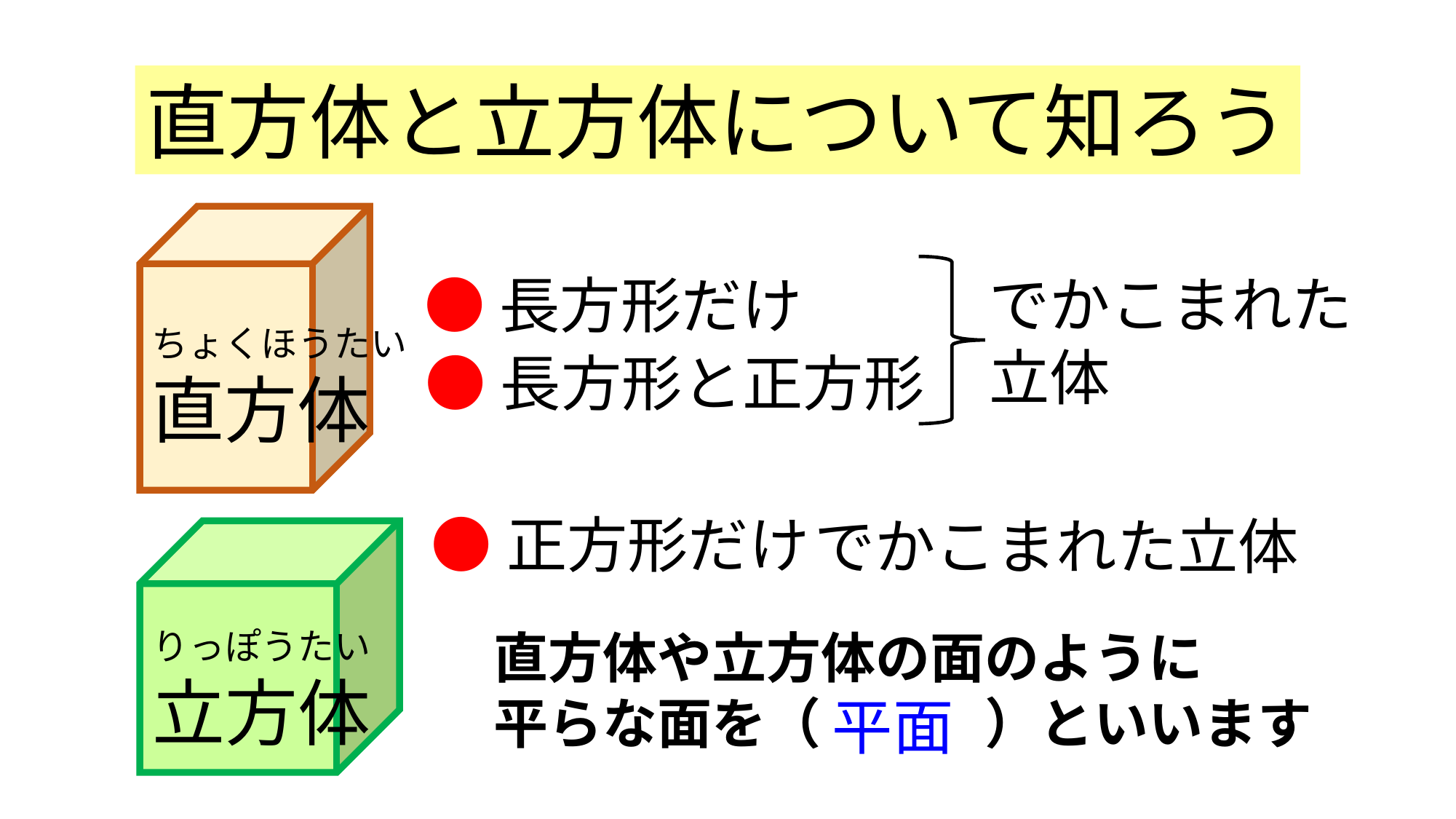

直方体と立方体について知ろう

でかこまれた
立体
●長方形だけ
ちょくほうたい
直方体
●長方形と正方形
●正方形だけ
でかこまれた立体

りっぽうたい
立方体
直方体や立方体の面のように
平らな面を（　　　）といいます
平面